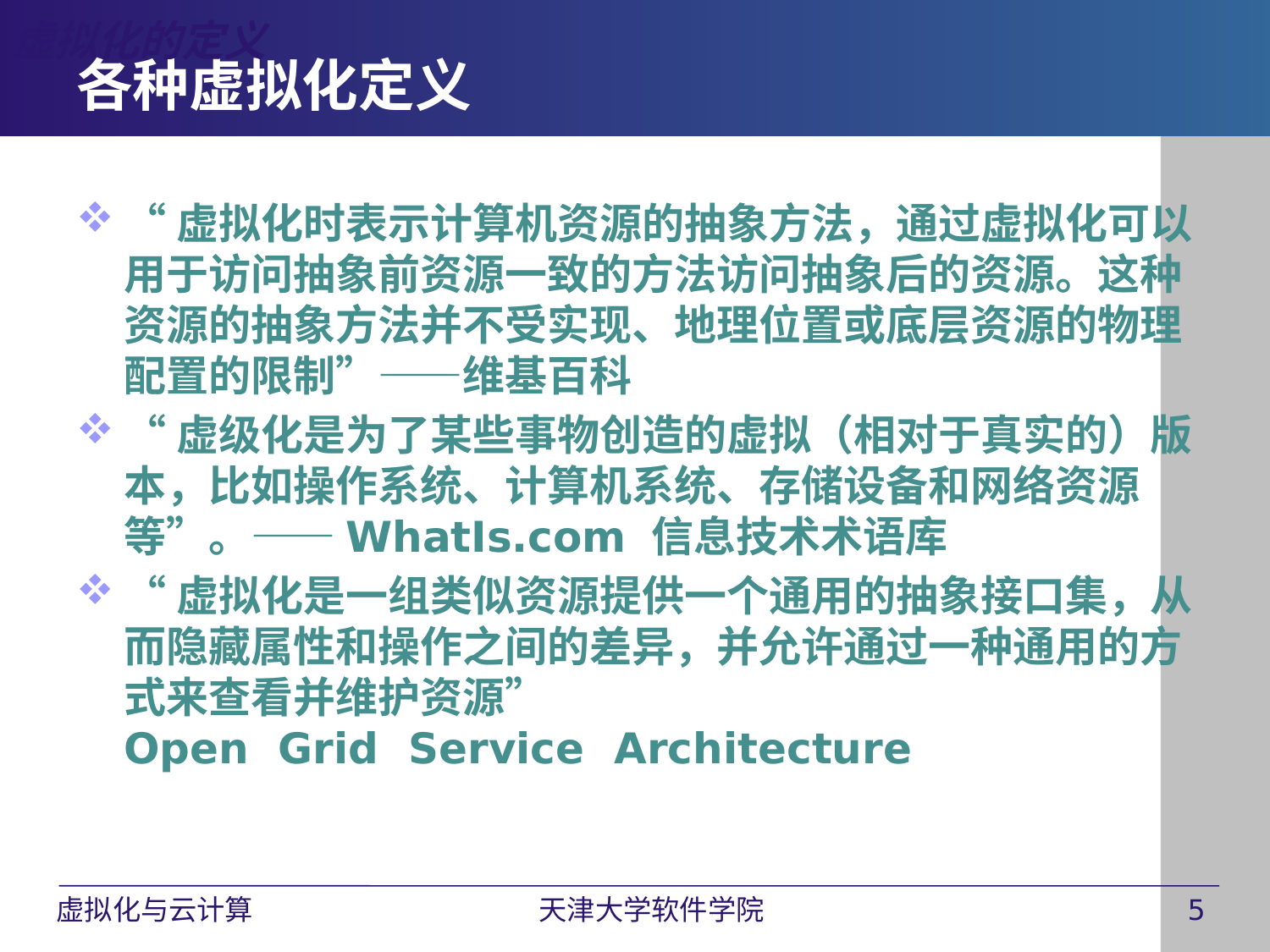

虚拟化的定义
# 各种虚拟化定义
“虚拟化时表示计算机资源的抽象方法，通过虚拟化可以用于访问抽象前资源一致的方法访问抽象后的资源。这种资源的抽象方法并不受实现、地理位置或底层资源的物理配置的限制”——维基百科
“虚级化是为了某些事物创造的虚拟（相对于真实的）版本，比如操作系统、计算机系统、存储设备和网络资源等”。——WhatIs.com 信息技术术语库
“虚拟化是一组类似资源提供一个通用的抽象接口集，从而隐藏属性和操作之间的差异，并允许通过一种通用的方式来查看并维护资源”
Open  Grid  Service  Architecture